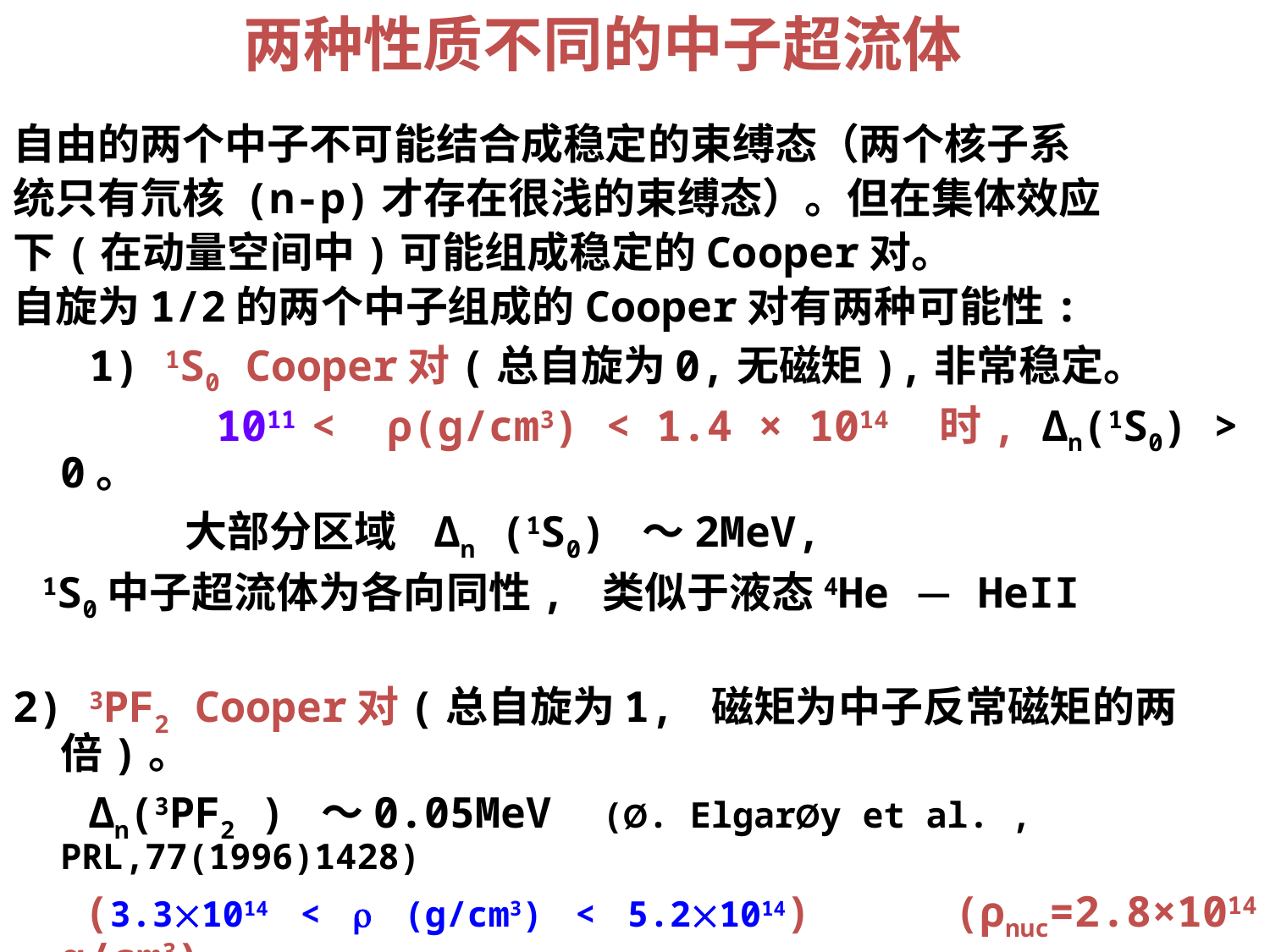

# 两种性质不同的中子超流体
自由的两个中子不可能结合成稳定的束缚态（两个核子系
统只有氘核 (n-p)才存在很浅的束缚态）。但在集体效应
下(在动量空间中)可能组成稳定的Cooper对。
自旋为1/2的两个中子组成的Cooper对有两种可能性:
   1) 1S0 Cooper对(总自旋为0,无磁矩),非常稳定。
        1011 <  ρ(g/cm3) < 1.4 × 1014  时, Δn(1S0) > 0。
                 大部分区域   Δn (1S0) ～2MeV,
  1S0中子超流体为各向同性, 类似于液态4He — HeII

2) 3PF2 Cooper对(总自旋为1, 磁矩为中子反常磁矩的两倍)。
   Δn(3PF2 ) ～0.05MeV  (Ø. ElgarØy et al. , PRL,77(1996)1428)
  (3.3×1014 < ρ (g/cm3) < 5.2×1014)    (ρnuc=2.8×1014 g/cm3)
    3PF2中子超流体为各向异性,类似于液态3He。